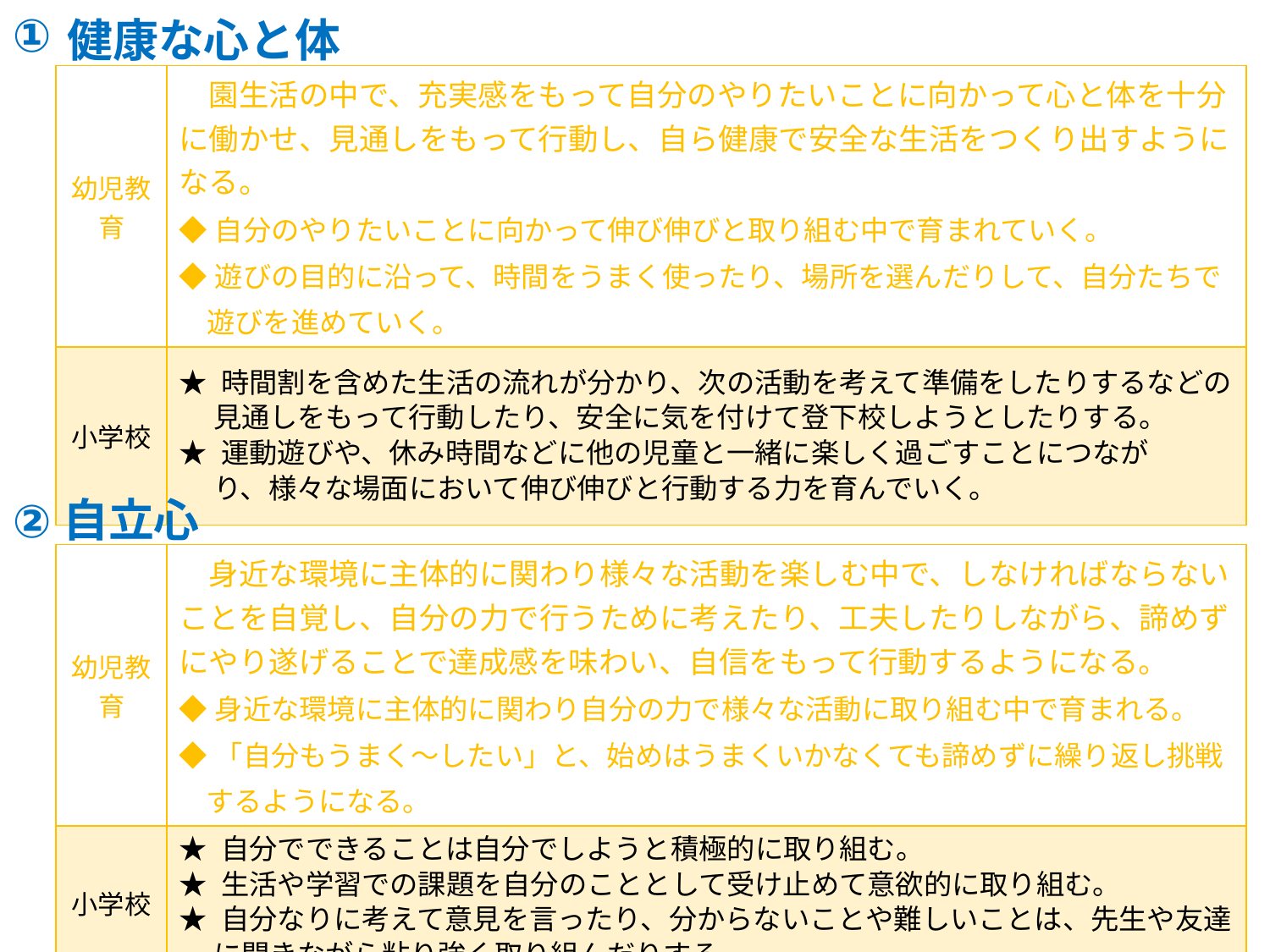

①
健康な心と体
| 幼児教育 | 園生活の中で、充実感をもって自分のやりたいことに向かって心と体を十分に働かせ、見通しをもって行動し、自ら健康で安全な生活をつくり出すようになる。 ◆自分のやりたいことに向かって伸び伸びと取り組む中で育まれていく。 ◆遊びの目的に沿って、時間をうまく使ったり、場所を選んだりして、自分たちで 　遊びを進めていく。 |
| --- | --- |
| 小学校 | ★ 時間割を含めた生活の流れが分かり、次の活動を考えて準備をしたりするなどの 　 見通しをもって行動したり、安全に気を付けて登下校しようとしたりする。 ★ 運動遊びや、休み時間などに他の児童と一緒に楽しく過ごすことにつなが 　 り、様々な場面において伸び伸びと行動する力を育んでいく。 |
自立心
②
| 幼児教育 | 身近な環境に主体的に関わり様々な活動を楽しむ中で、しなければならないことを自覚し、自分の力で行うために考えたり、工夫したりしながら、諦めずにやり遂げることで達成感を味わい、自信をもって行動するようになる。 ◆身近な環境に主体的に関わり自分の力で様々な活動に取り組む中で育まれる。 ◆「自分もうまく～したい」と、始めはうまくいかなくても諦めずに繰り返し挑戦 するようになる。 |
| --- | --- |
| 小学校 | ★ 自分でできることは自分でしようと積極的に取り組む。 ★ 生活や学習での課題を自分のこととして受け止めて意欲的に取り組む。 ★ 自分なりに考えて意見を言ったり、分からないことや難しいことは、先生や友達 　 に聞きながら粘り強く取り組んだりする。 |